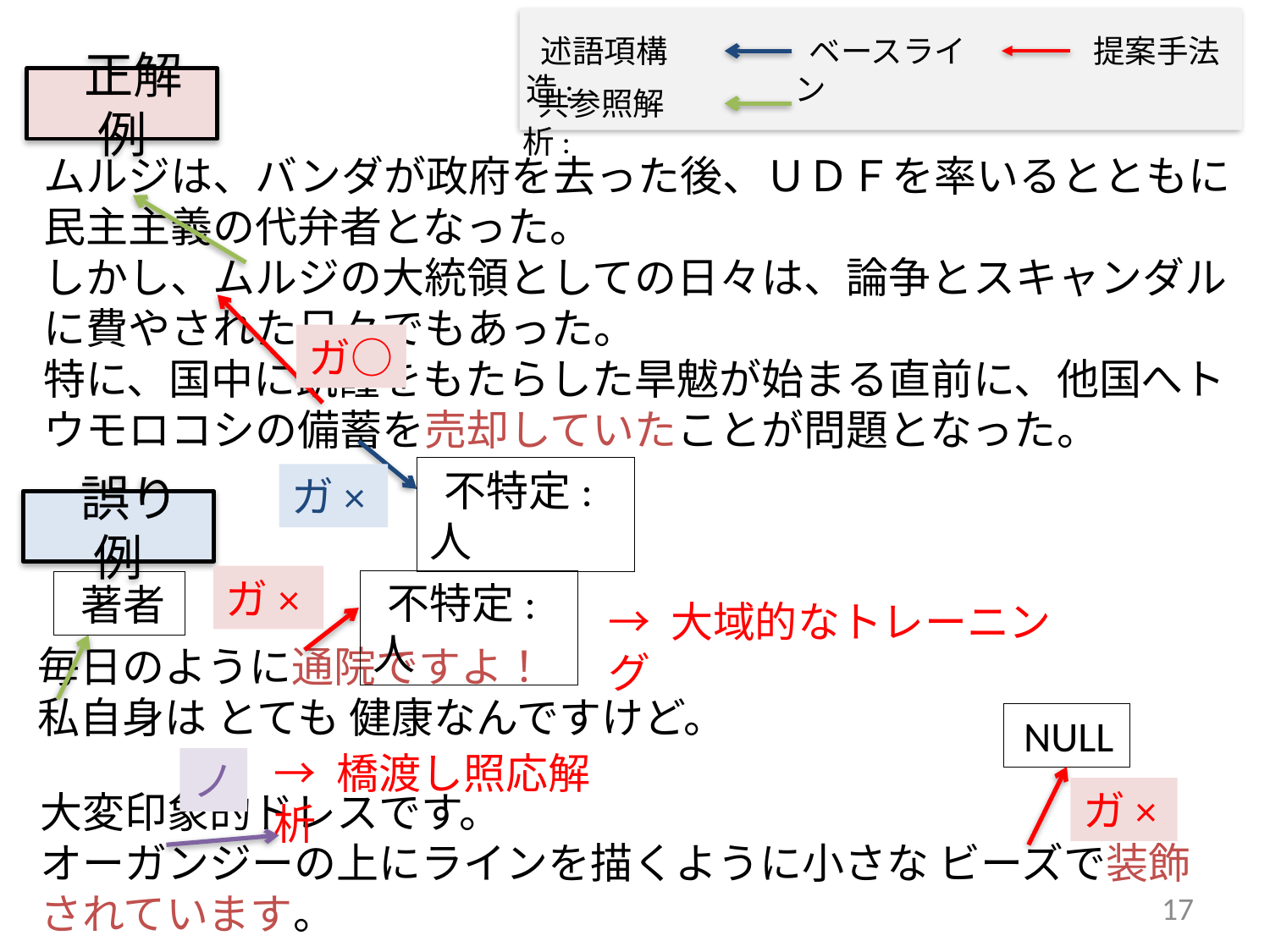

述語項構造:
 ベースライン
 提案手法
 正解例
 共参照解析:
ムルジは、バンダが政府を去った後、ＵＤＦを率いるとともに民主主義の代弁者となった。
しかし、ムルジの大統領としての日々は、論争とスキャンダルに費やされた日々でもあった。
特に、国中に飢饉をもたらした旱魃が始まる直前に、他国へトウモロコシの備蓄を売却していたことが問題となった。

ガ○
 不特定:人
ガ×
 誤り例
ガ×
 不特定:人
 著者

→ 大域的なトレーニング
毎日のように通院ですよ！
私自身は とても 健康なんですけど。
 NULL
→ 橋渡し照応解析
ノ
ガ×
大変印象的ドレスです。
オーガンジーの上にラインを描くように小さな ビーズで装飾されています。
17